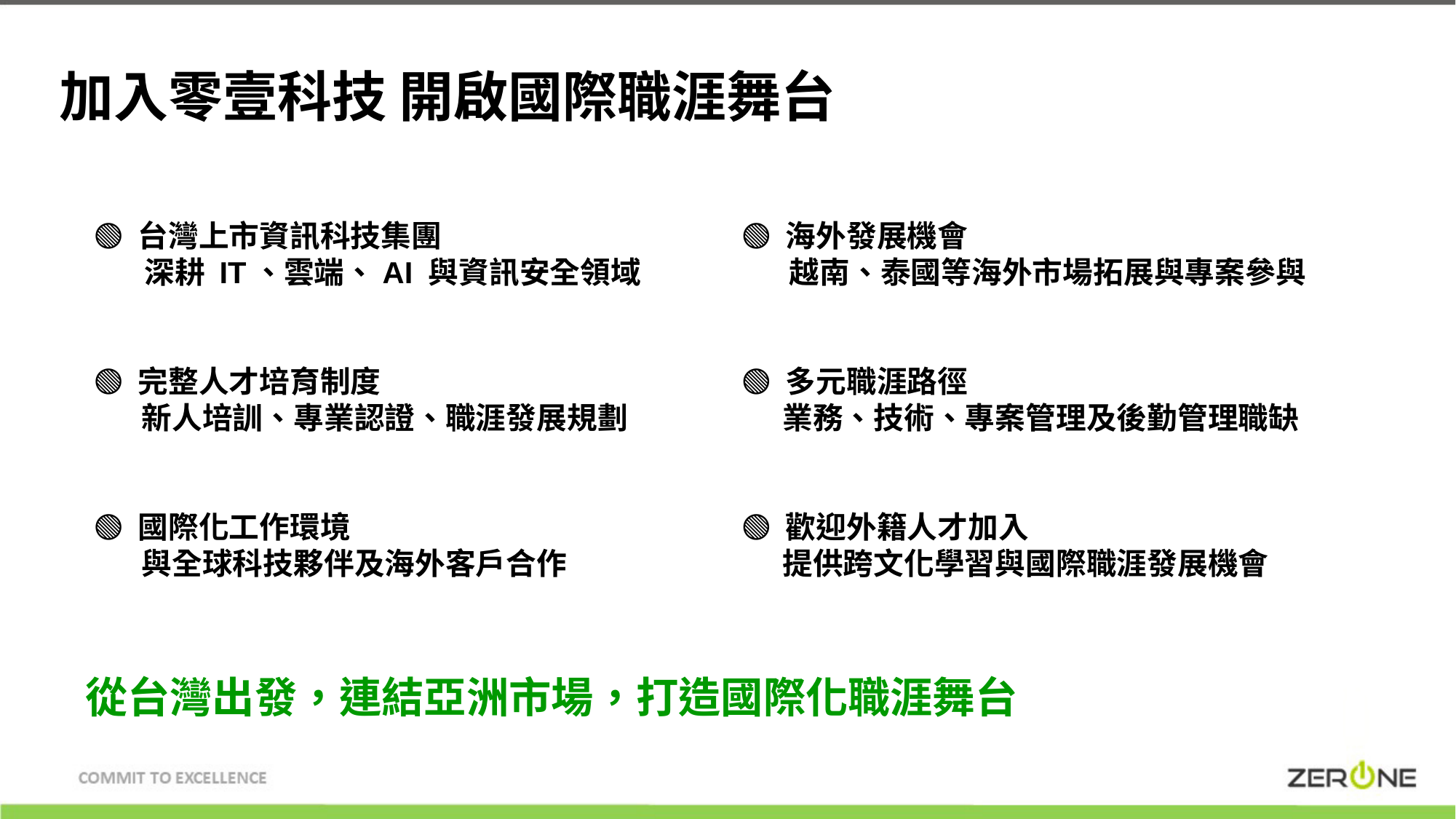

加入零壹科技 開啟國際職涯舞台
🟢 台灣上市資訊科技集團
　   深耕 IT、雲端、AI 與資訊安全領域

🟢 完整人才培育制度
       新人培訓、專業認證、職涯發展規劃

🟢 國際化工作環境
       與全球科技夥伴及海外客戶合作
🟢 海外發展機會
       越南、泰國等海外市場拓展與專案參與

🟢 多元職涯路徑
      業務、技術、專案管理及後勤管理職缺

🟢 歡迎外籍人才加入
      提供跨文化學習與國際職涯發展機會
從台灣出發，連結亞洲市場，打造國際化職涯舞台